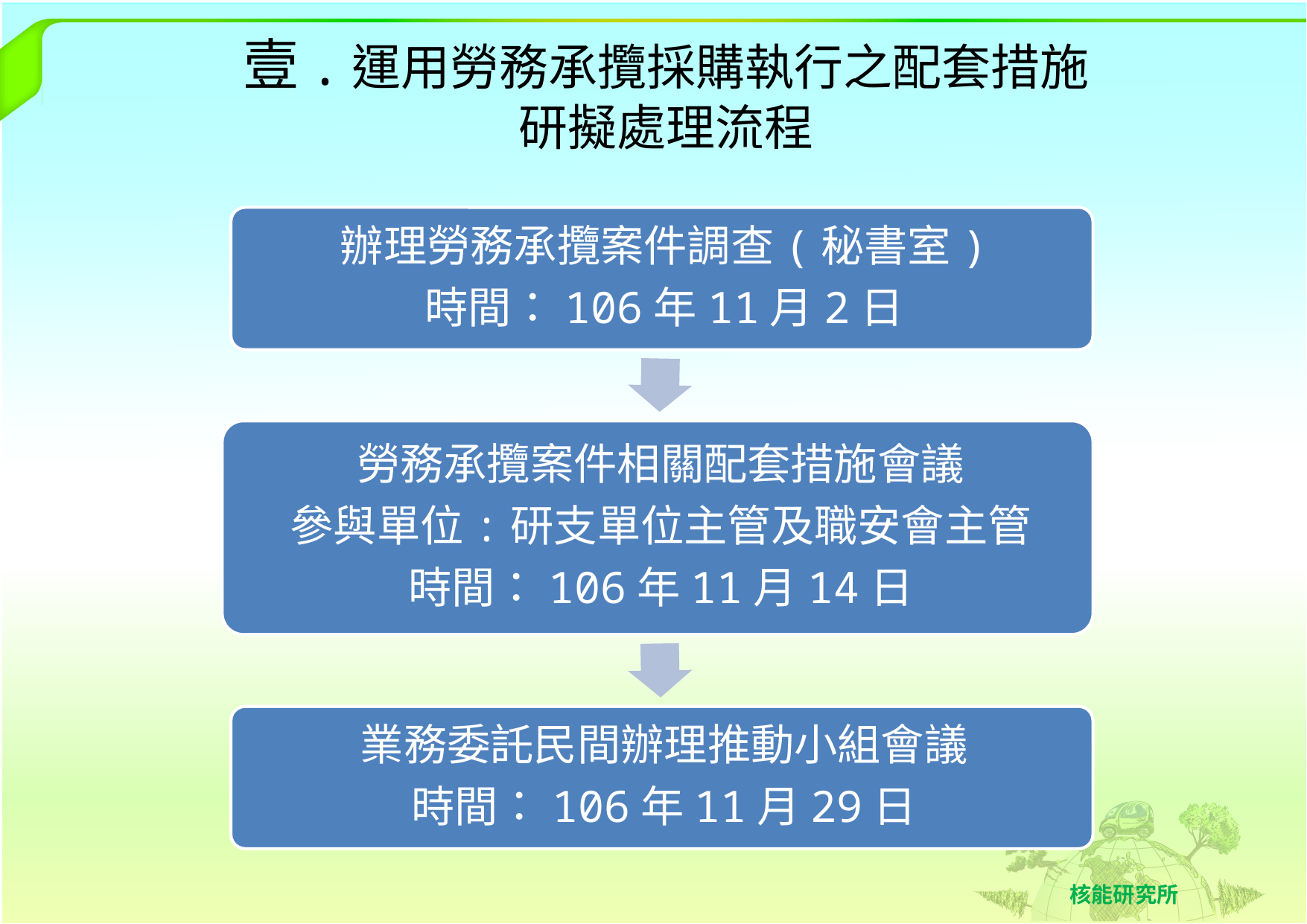

# 壹.運用勞務承攬採購執行之配套措施 研擬處理流程
辦理勞務承攬案件調查(秘書室)
時間：106年11月2日

勞務承攬案件相關配套措施會議
參與單位:研支單位主管及職安會主管
時間：106年11月14日

業務委託民間辦理推動小組會議
時間：106年11月29日